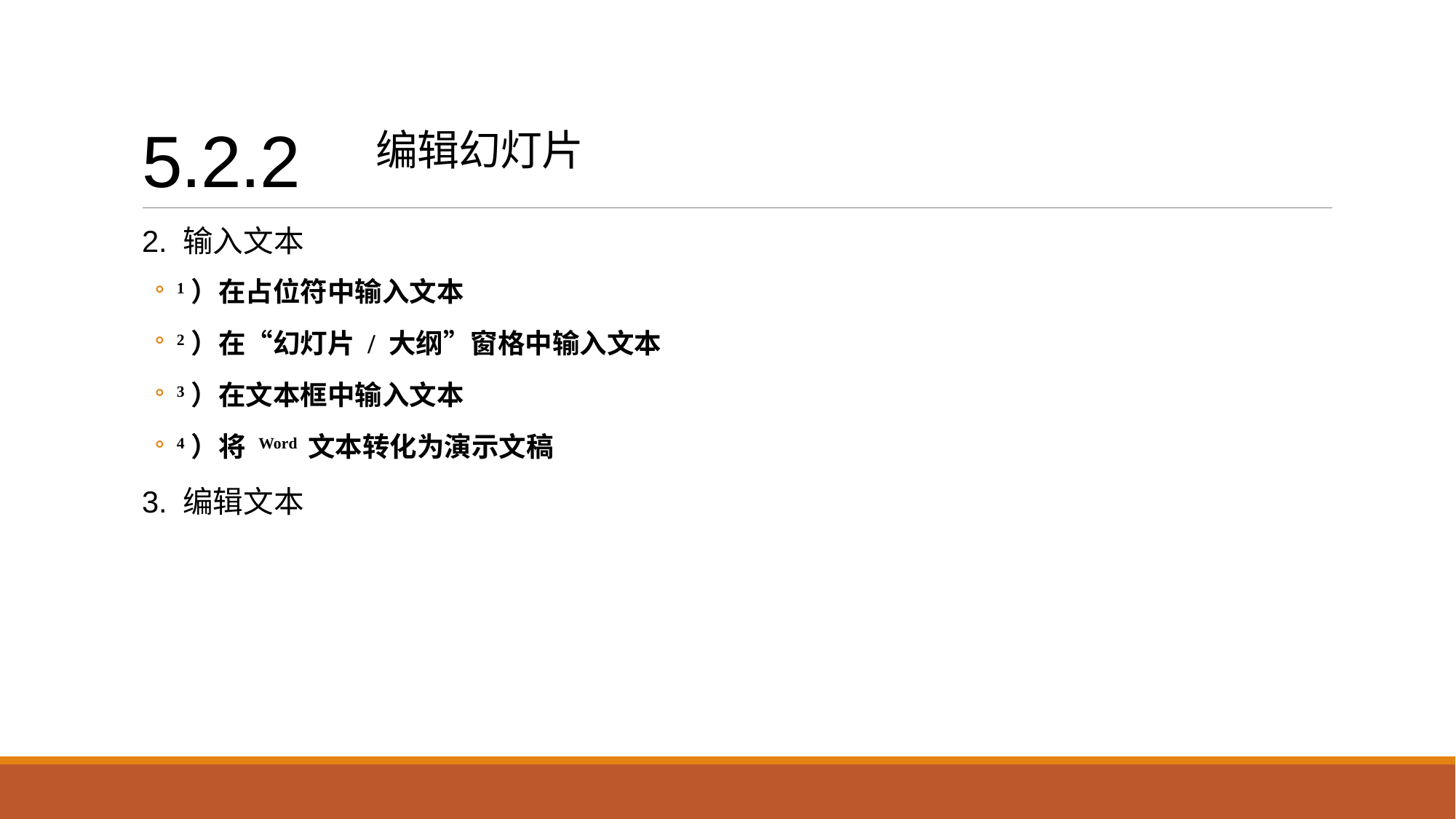

# 5.2.2   编辑幻灯片
2. 输入文本
1）在占位符中输入文本
2）在“幻灯片 / 大纲”窗格中输入文本
3）在文本框中输入文本
4）将 Word 文本转化为演示文稿
3. 编辑文本